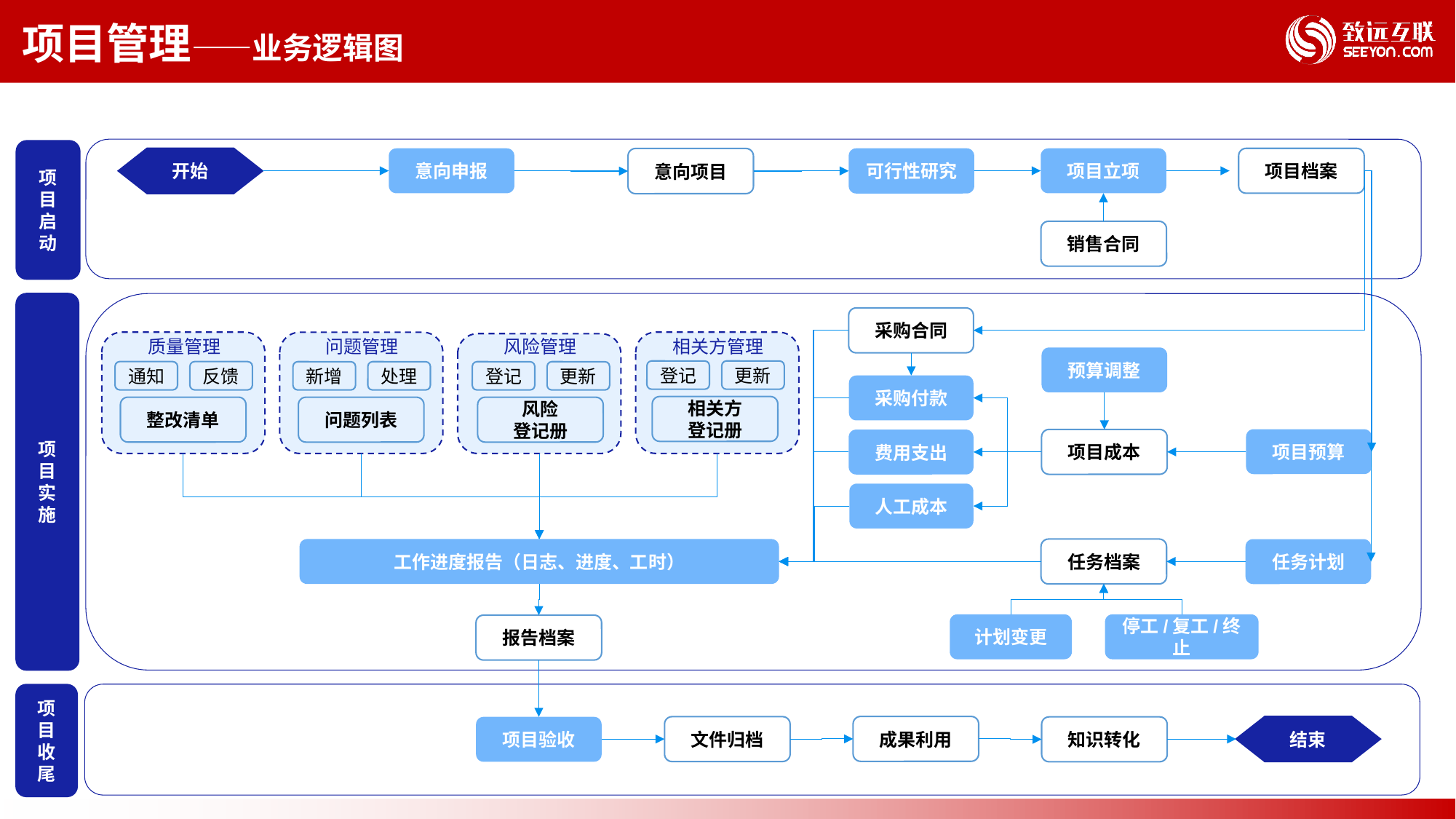

项目管理——业务逻辑图

项目启动
可行性研究
开始
意向申报
项目档案
项目立项
意向项目
销售合同
项目实施

采购合同
质量管理

通知
反馈
整改清单
相关方管理

登记
更新
相关方
登记册
风险管理

登记
更新
风险
登记册
问题管理

新增
处理
问题列表
预算调整
采购付款
项目预算
项目成本
费用支出
人工成本
工作进度报告（日志、进度、工时）
任务档案
任务计划
停工/复工/终止
计划变更
报告档案

项目收尾
成果利用
结束
文件归档
项目验收
知识转化